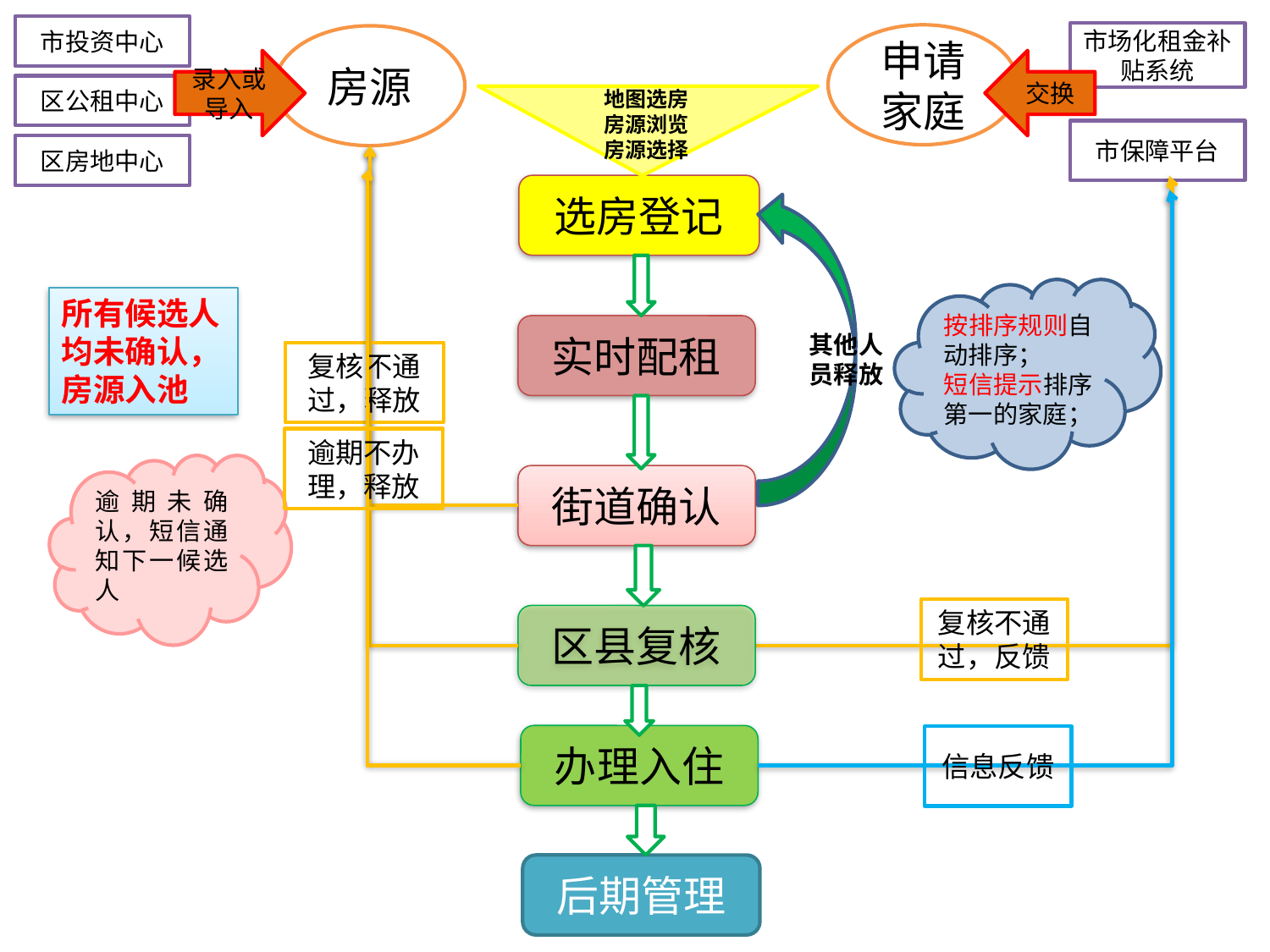

市投资中心
区公租中心
区房地中心
市场化租金补贴系统
市保障平台
申请家庭
房源
交换
录入或导入
地图选房
房源浏览
房源选择

选房登记

其他人员释放

按排序规则自动排序；
短信提示排序第一的家庭；
所有候选人均未确认，房源入池
实时配租
复核不通过，释放

逾期不办理，释放
逾期未确认，短信通知下一候选人
街道确认

复核不通过，反馈
区县复核

办理入住
信息反馈

后期管理